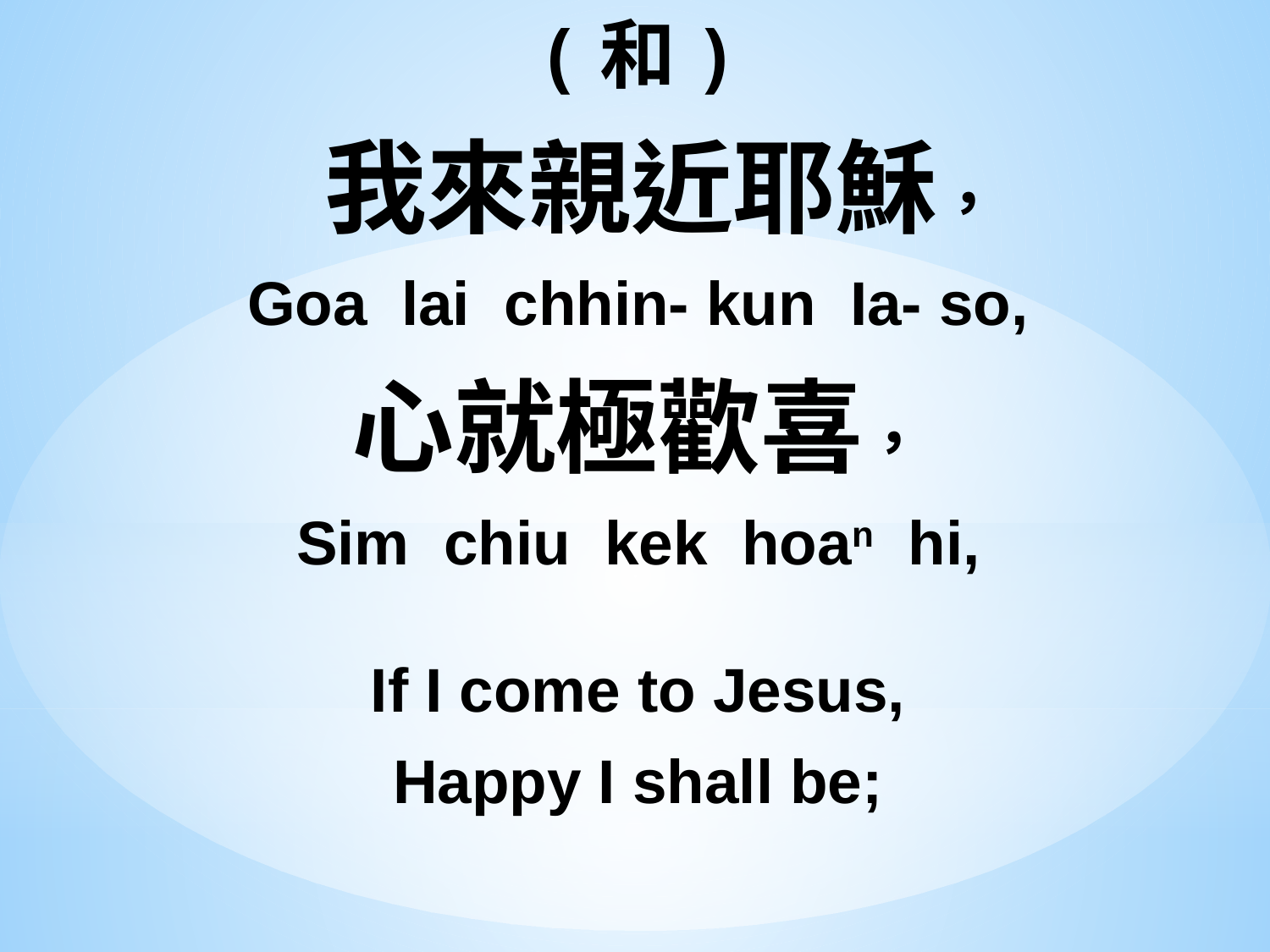

(和)
 我來親近耶穌，
Goa  lai  chhin- kun  Ia- so,
心就極歡喜，
Sim  chiu  kek  hoan  hi,

If I come to Jesus,
Happy I shall be;